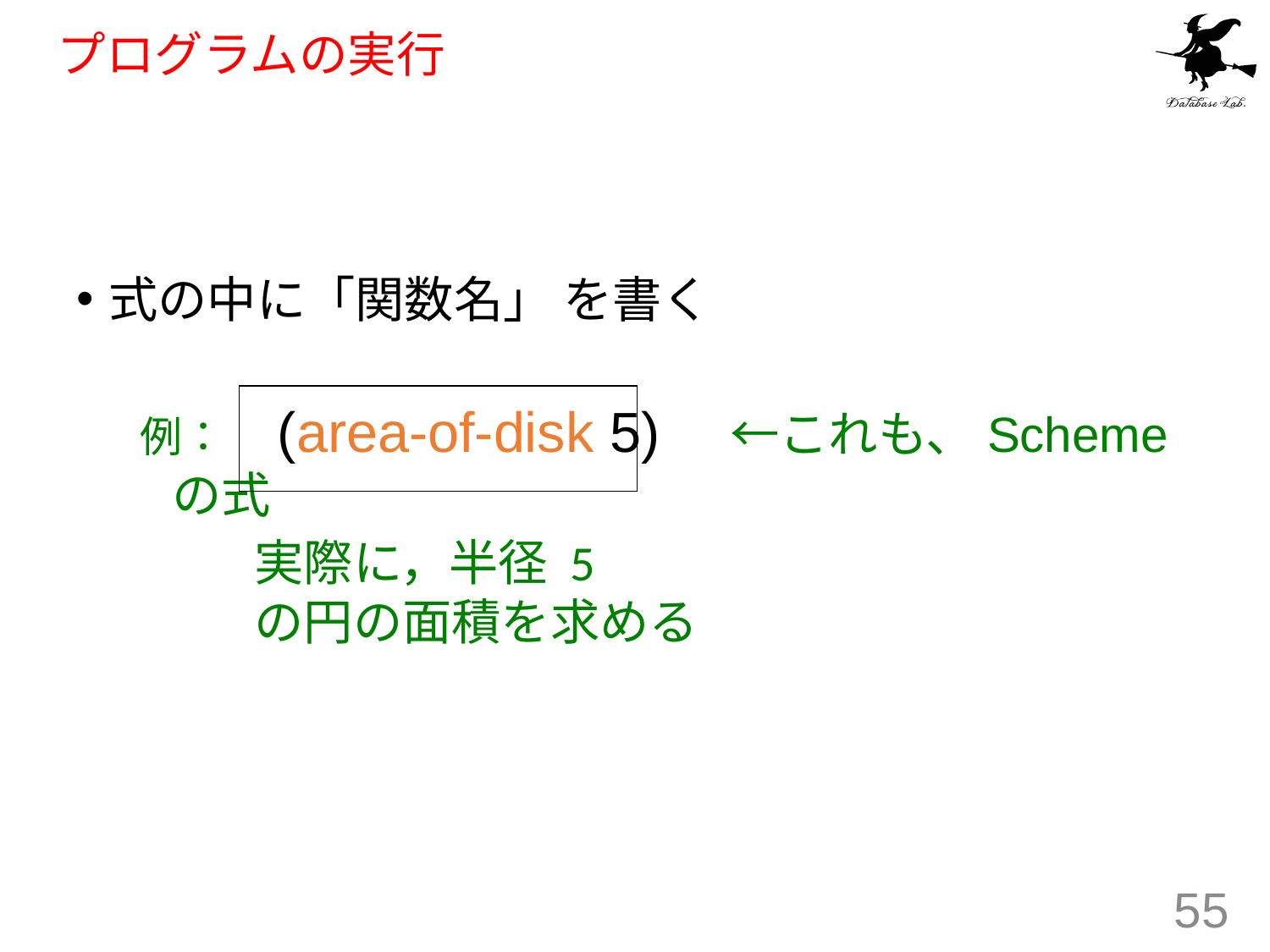

# プログラムの実行
式の中に「関数名」 を書く

例：　(area-of-disk 5)　←これも、Scheme の式

実際に，半径 5
の円の面積を求める
55